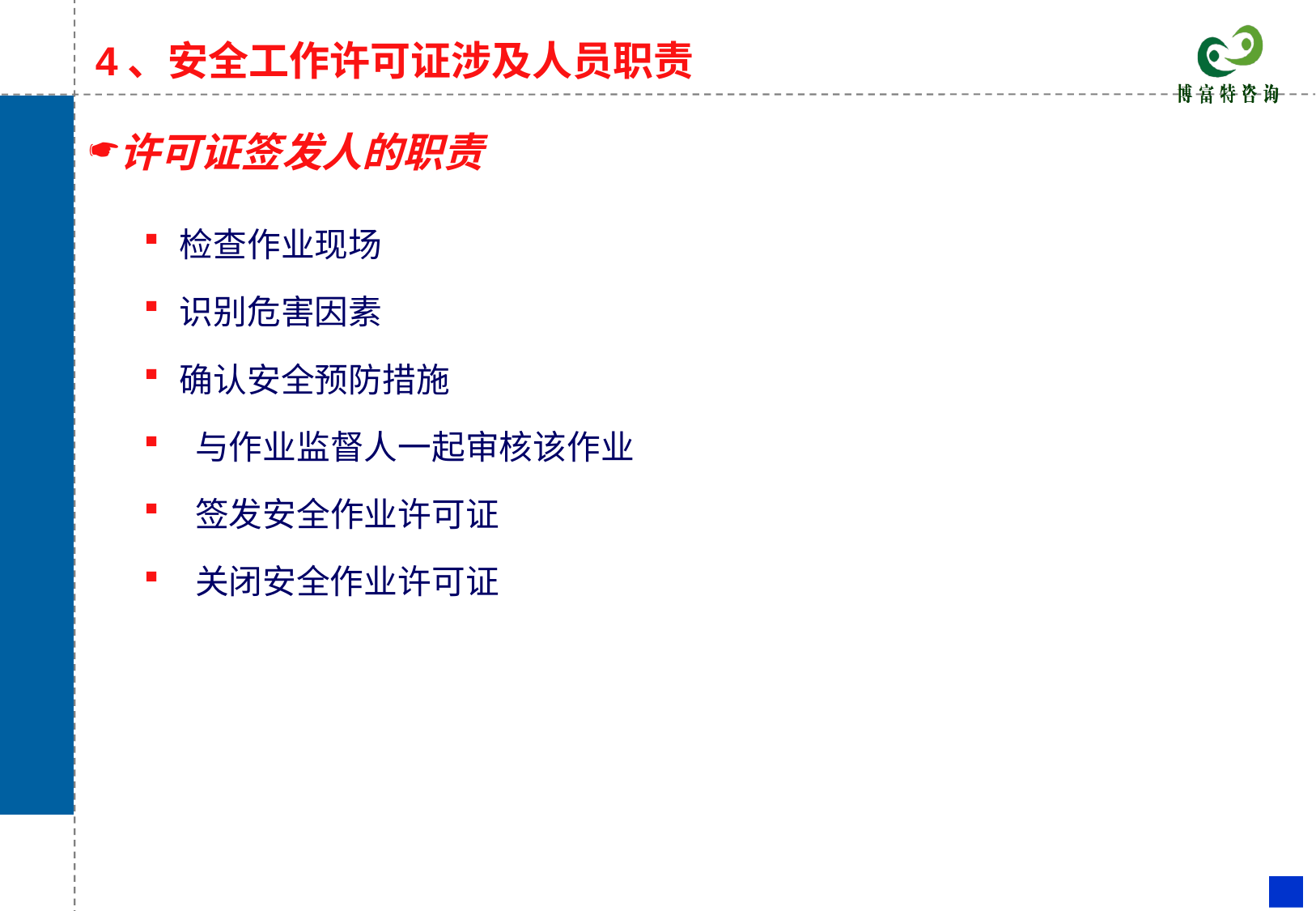

# 4、安全工作许可证涉及人员职责
许可证签发人的职责
检查作业现场
识别危害因素
确认安全预防措施
 与作业监督人一起审核该作业
 签发安全作业许可证
 关闭安全作业许可证
13